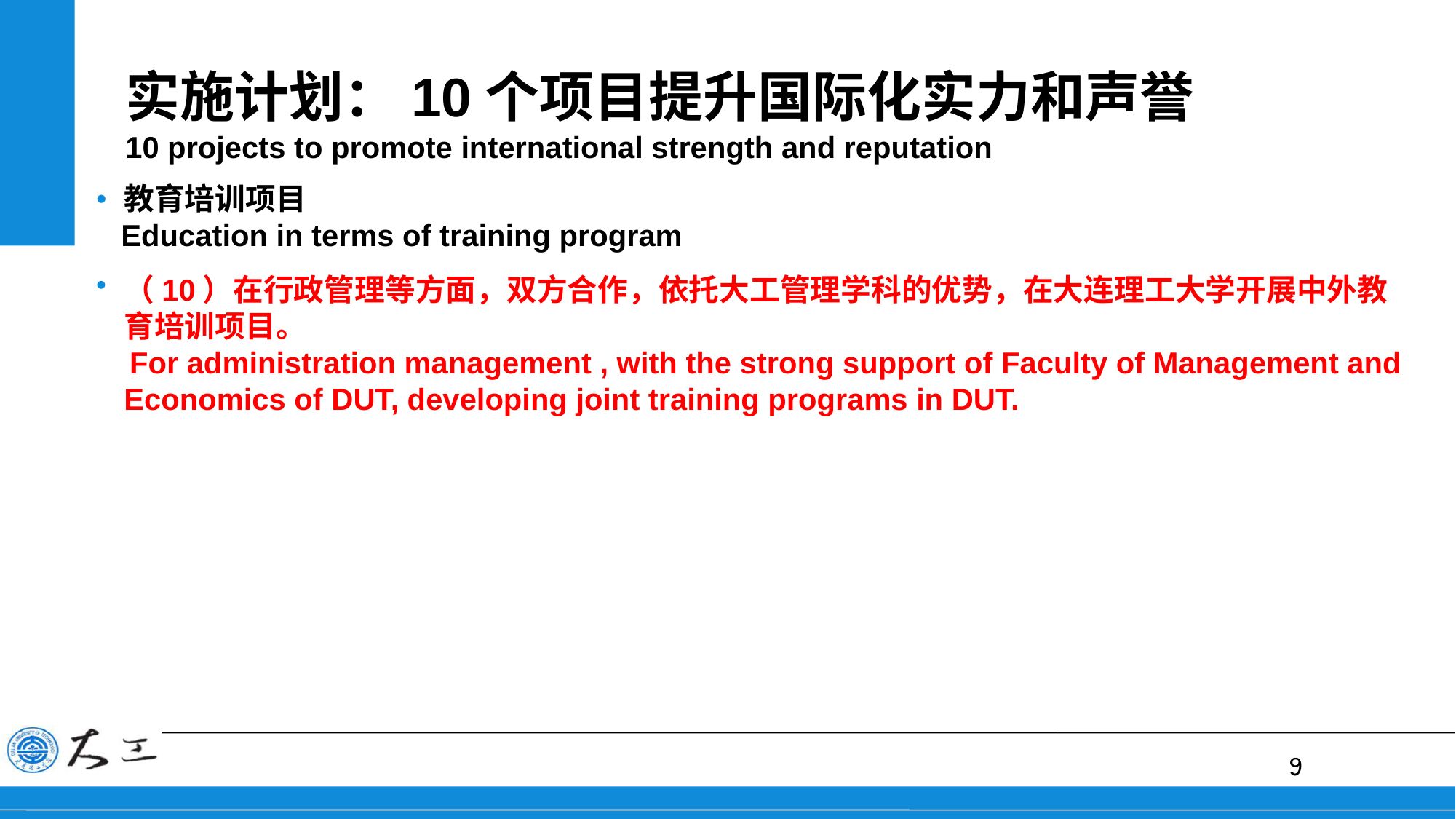

# 实施计划：10个项目提升国际化实力和声誉 10 projects to promote international strength and reputation
教育培训项目
   Education in terms of training program
（10）在行政管理等方面，双方合作，依托大工管理学科的优势，在大连理工大学开展中外教育培训项目。
    For administration management , with the strong support of Faculty of Management and Economics of DUT, developing joint training programs in DUT.